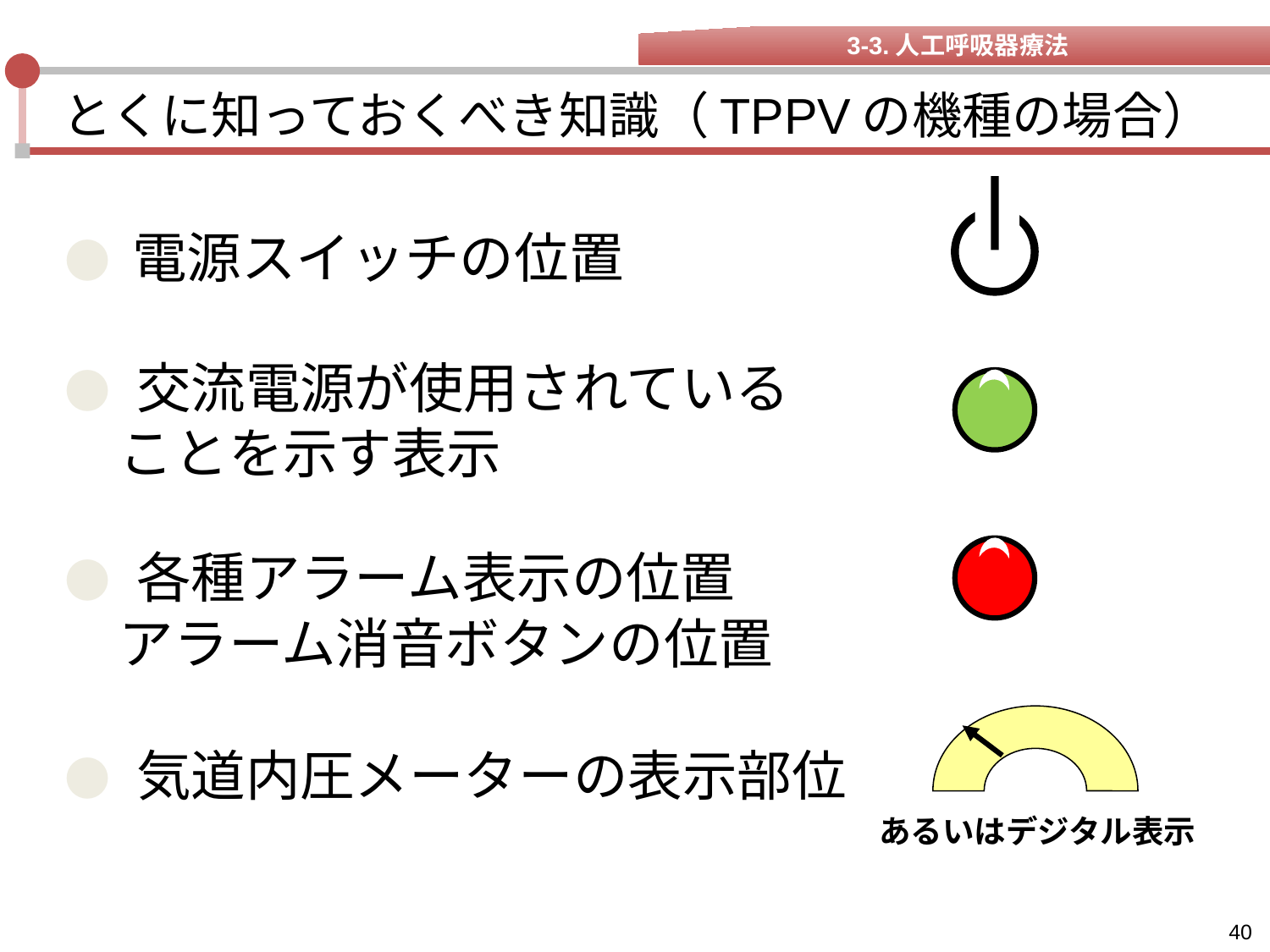

3-3.人工呼吸器療法
# とくに知っておくべき知識（TPPVの機種の場合）

● 電源スイッチの位置
● 交流電源が使用されている
　ことを示す表示

● 各種アラーム表示の位置
　アラーム消音ボタンの位置

● 気道内圧メーターの表示部位
あるいはデジタル表示
40